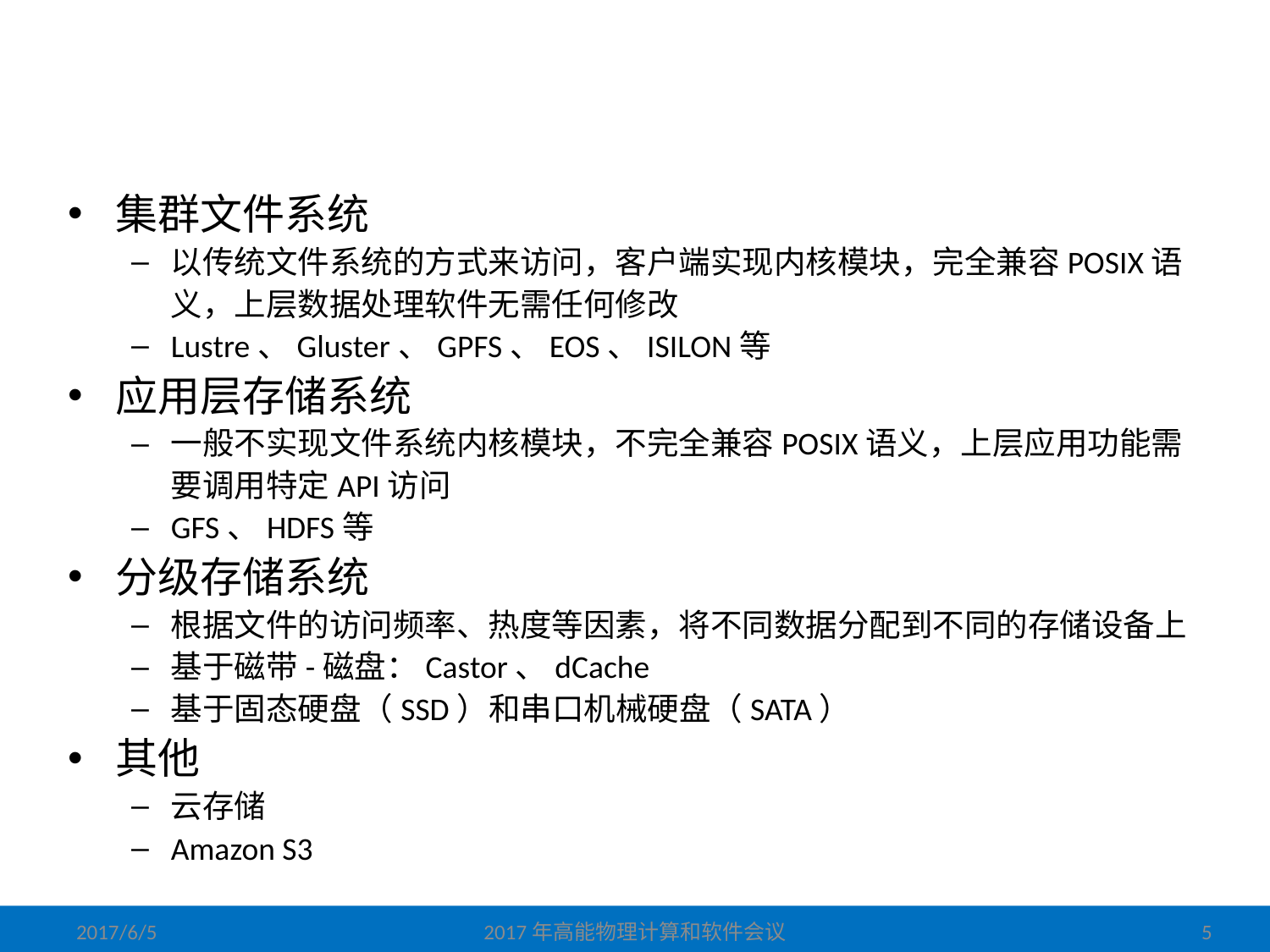

# 海量数据分布式存储系统
集群文件系统
以传统文件系统的方式来访问，客户端实现内核模块，完全兼容POSIX语义，上层数据处理软件无需任何修改
Lustre、Gluster、GPFS、EOS、ISILON等
应用层存储系统
一般不实现文件系统内核模块，不完全兼容POSIX语义，上层应用功能需要调用特定API访问
GFS、HDFS等
分级存储系统
根据文件的访问频率、热度等因素，将不同数据分配到不同的存储设备上
基于磁带-磁盘：Castor、dCache
基于固态硬盘（SSD）和串口机械硬盘（SATA）
其他
云存储
Amazon S3
2017/6/5
2017年高能物理计算和软件会议
5